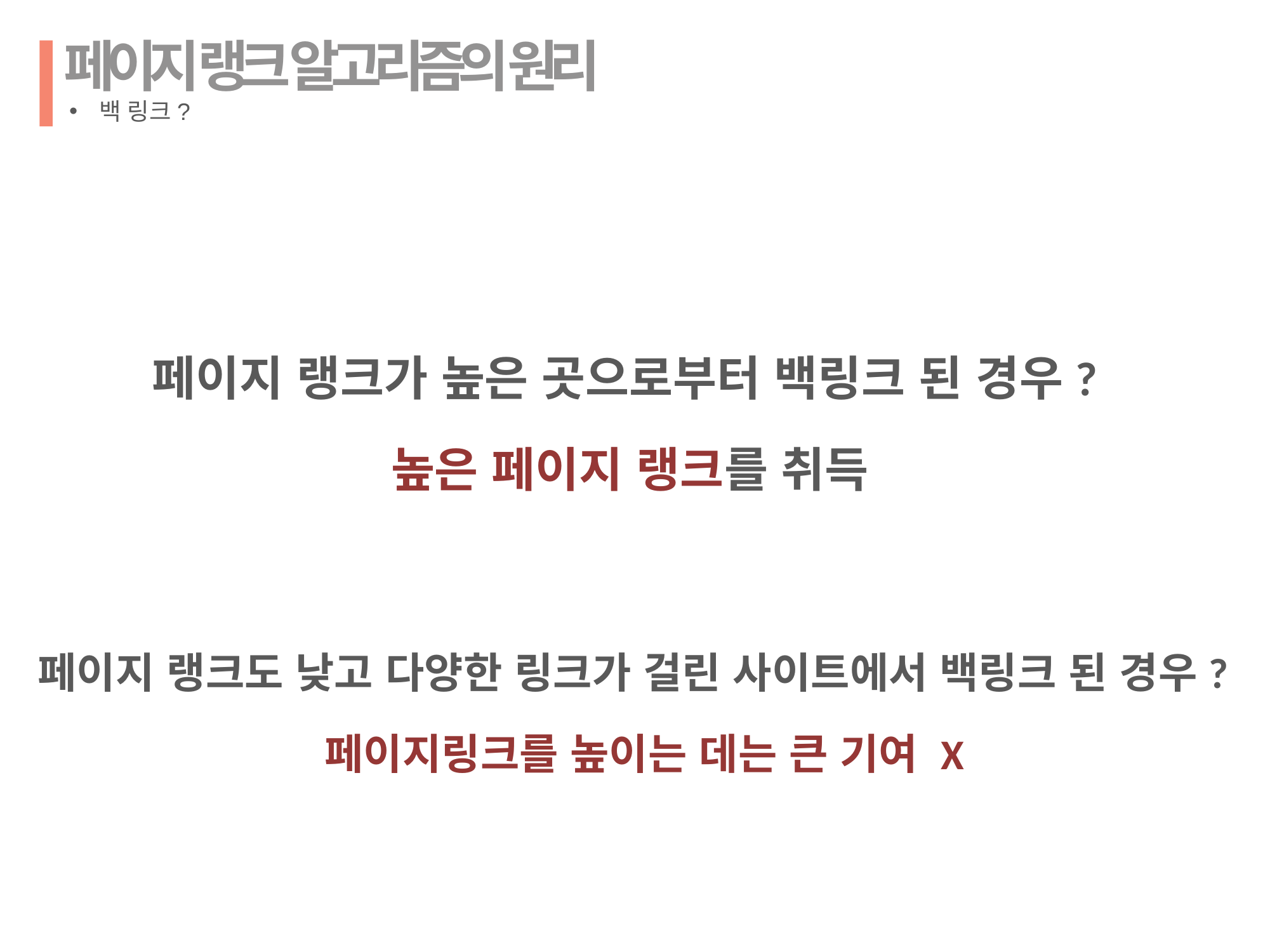

페이지 랭크 알고리즘의 원리
백 링크?

페이지 랭크가 높은 곳으로부터 백링크 된 경우?
높은 페이지 랭크를 취득
페이지 랭크도 낮고 다양한 링크가 걸린 사이트에서 백링크 된 경우?
 페이지링크를 높이는 데는 큰 기여 X